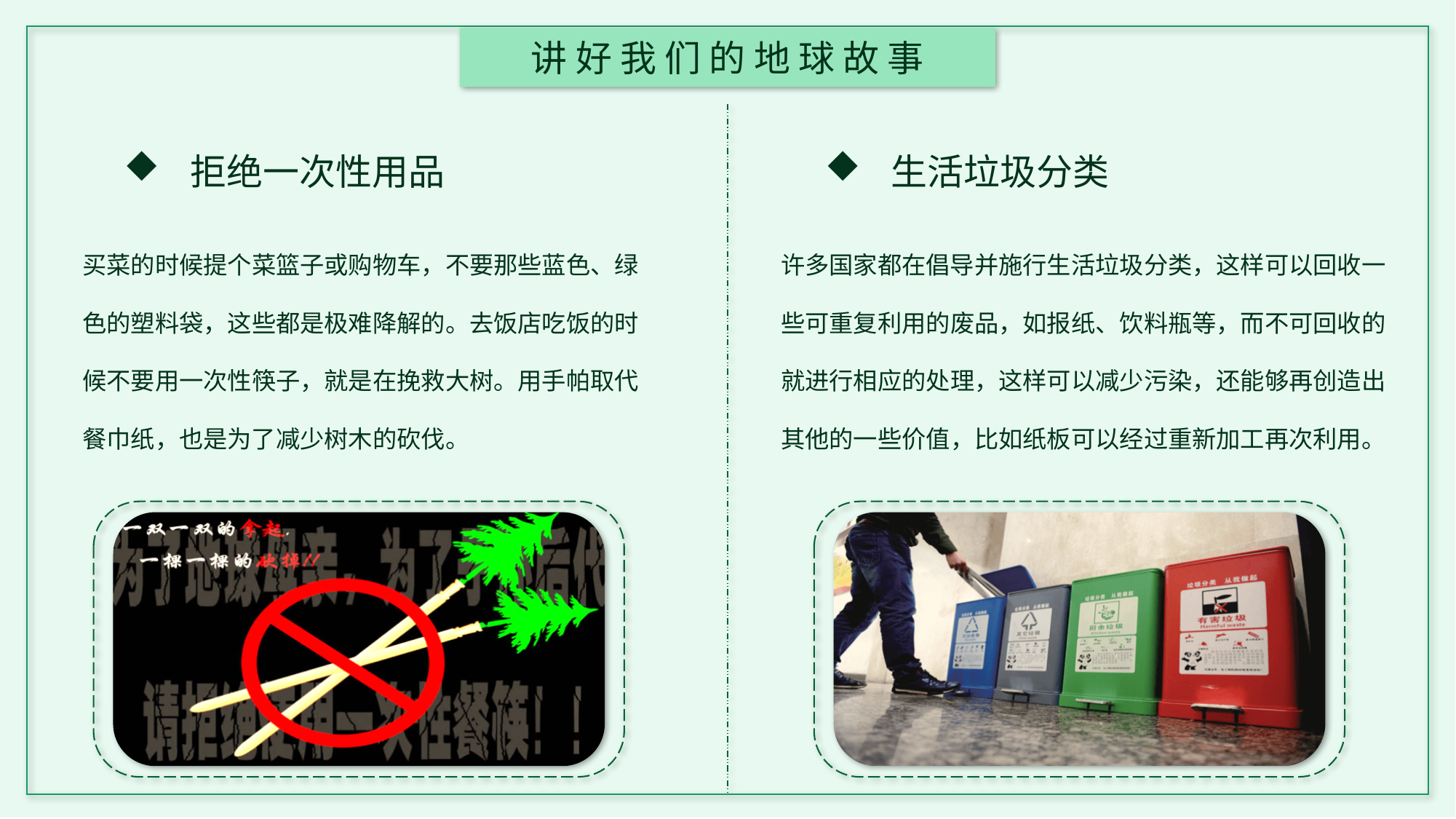

讲 好 我 们 的 地 球 故 事
  拒绝一次性用品
  生活垃圾分类
买菜的时候提个菜篮子或购物车，不要那些蓝色、绿色的塑料袋，这些都是极难降解的。去饭店吃饭的时候不要用一次性筷子，就是在挽救大树。用手帕取代餐巾纸，也是为了减少树木的砍伐。
许多国家都在倡导并施行生活垃圾分类，这样可以回收一些可重复利用的废品，如报纸、饮料瓶等，而不可回收的就进行相应的处理，这样可以减少污染，还能够再创造出其他的一些价值，比如纸板可以经过重新加工再次利用。